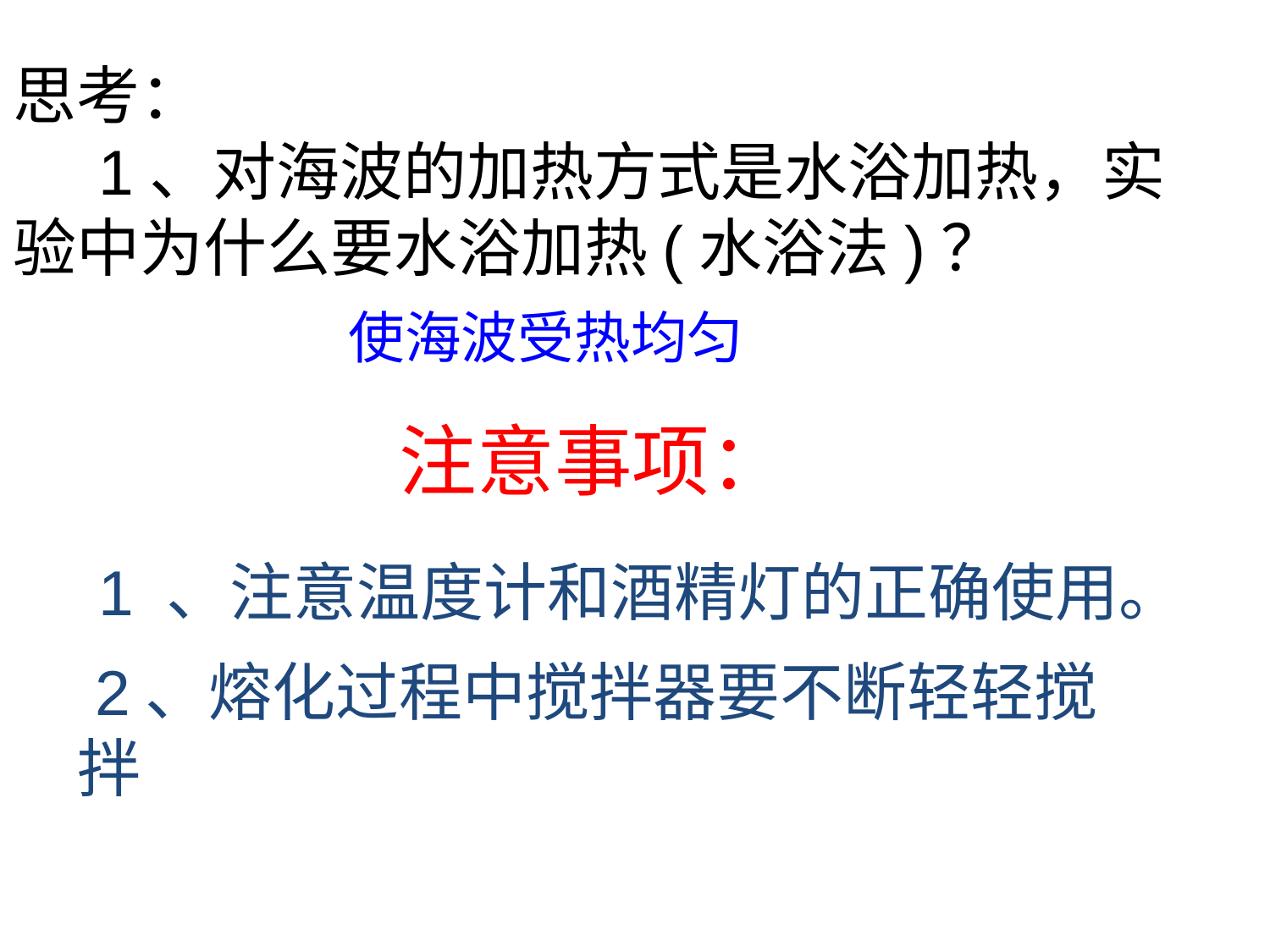

# 思考： 1、对海波的加热方式是水浴加热，实验中为什么要水浴加热(水浴法)？
使海波受热均匀
注意事项：
     1 、注意温度计和酒精灯的正确使用。
 2、熔化过程中搅拌器要不断轻轻搅拌